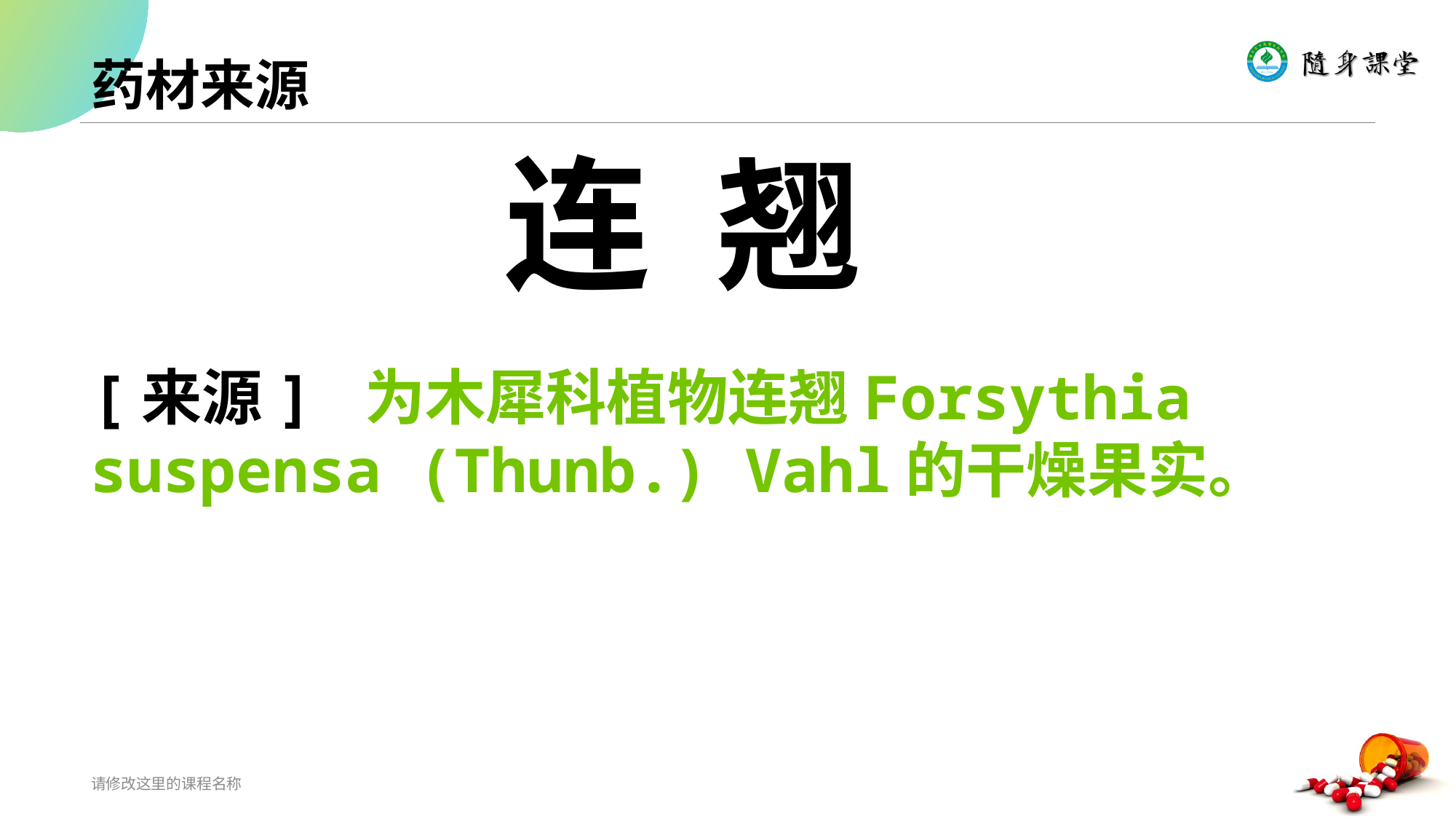

# 药材来源
 连  翘

[来源] 为木犀科植物连翘Forsythia suspensa (Thunb.) Vahl的干燥果实。
请修改这里的课程名称
4